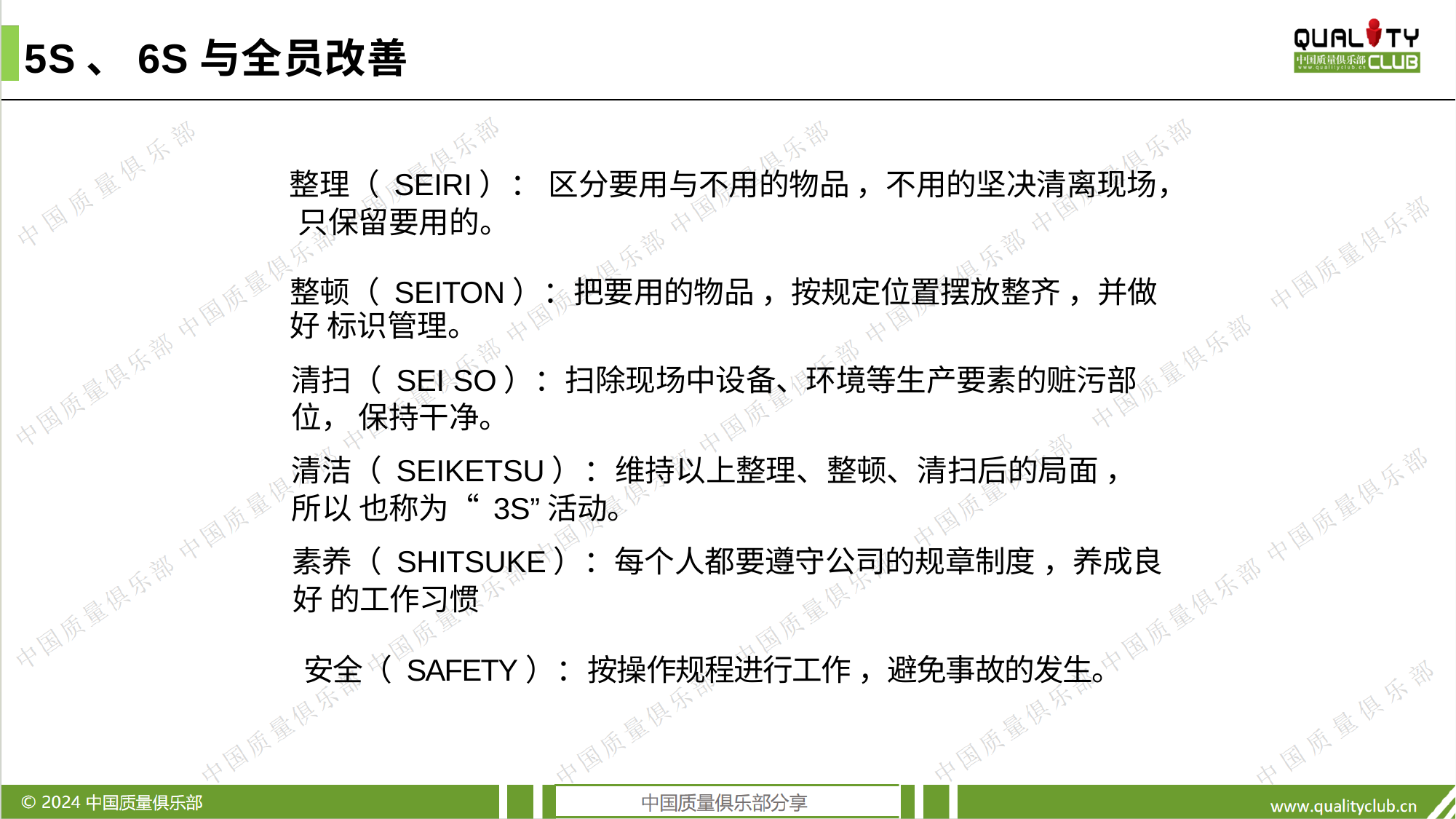

5S、6S与全员改善

 整理（ SEIRI）： 区分要用与不用的物品 ，不用的坚决清离现场， 只保留要用的。
整顿（ SEITON）：把要用的物品 ，按规定位置摆放整齐 ，并做好 标识管理。
清扫（ SEI SO）：扫除现场中设备、环境等生产要素的赃污部位， 保持干净。
清洁（ SEIKETSU）：维持以上整理、整顿、清扫后的局面 ，所以 也称为“ 3S”活动。

素养（ SHITSUKE）：每个人都要遵守公司的规章制度 ，养成良好 的工作习惯
 安全（ SAFETY）：按操作规程进行工作 ，避免事故的发生。